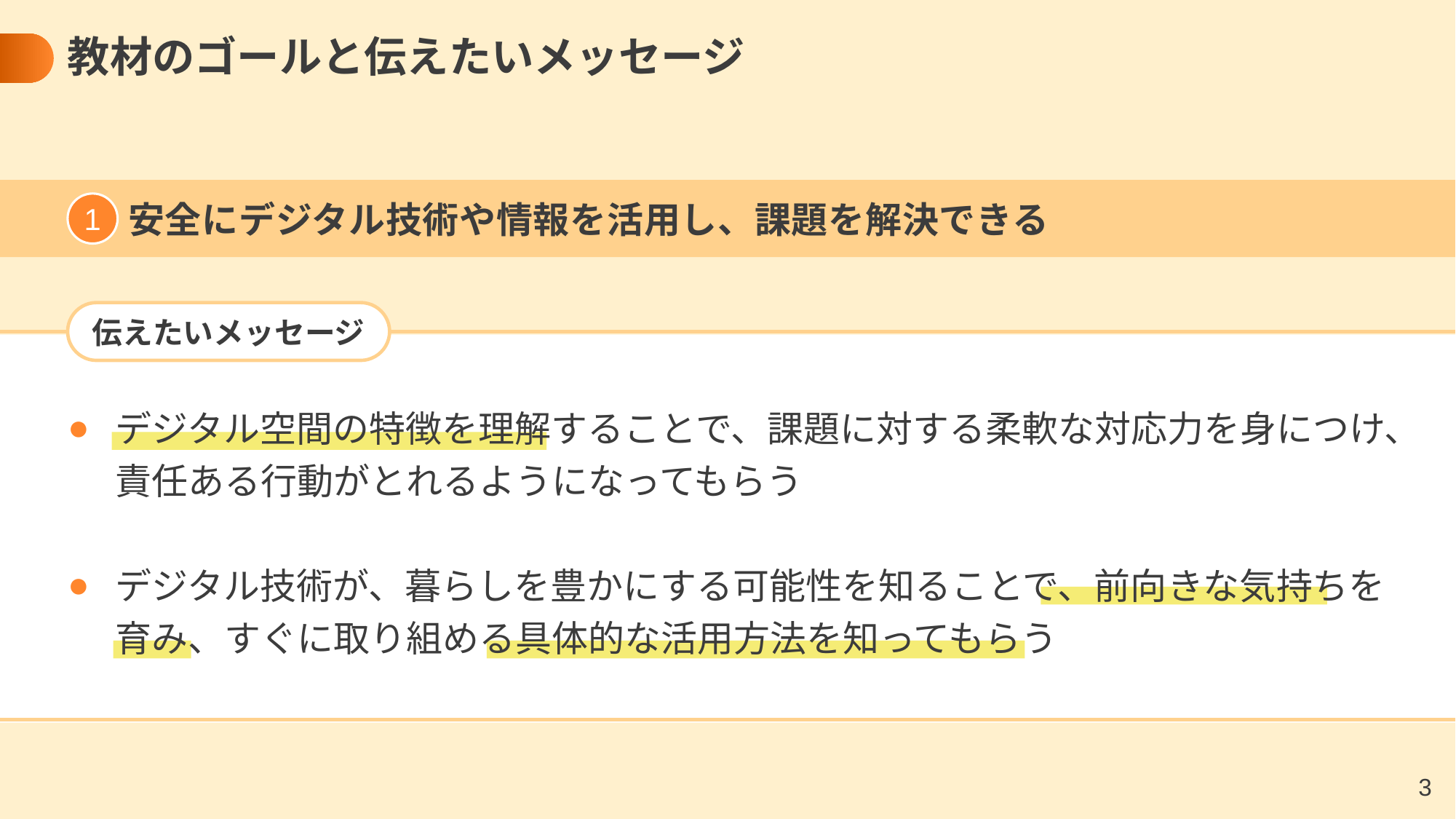

# 教材のゴールと伝えたいメッセージ
安全にデジタル技術や情報を活用し、課題を解決できる
1

伝えたいメッセージ

デジタル空間の特徴を理解することで、課題に対する柔軟な対応力を身につけ、責任ある行動がとれるようになってもらう

デジタル技術が、暮らしを豊かにする可能性を知ることで、前向きな気持ちを
育み、すぐに取り組める具体的な活用方法を知ってもらう
3